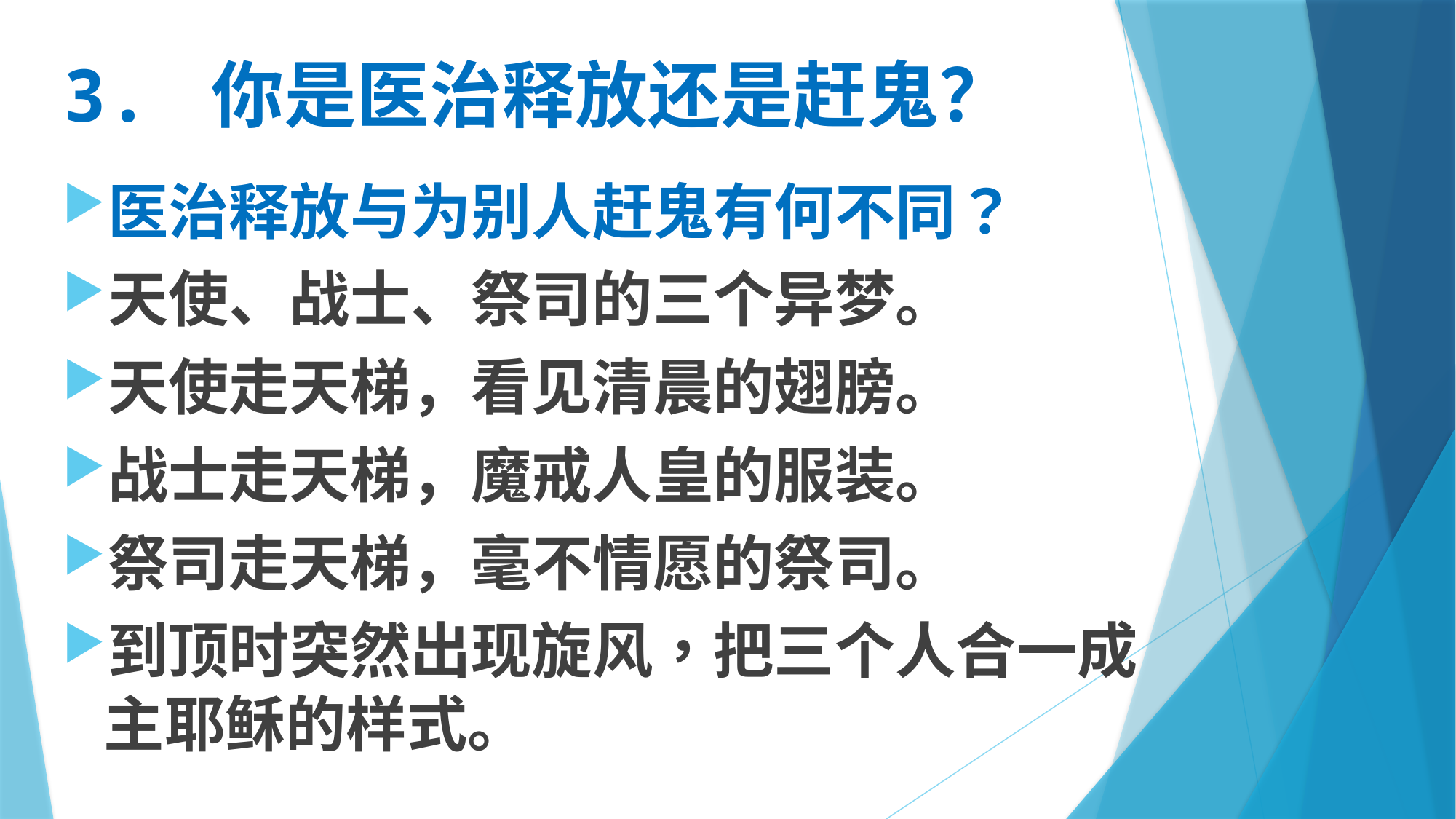

# 3. 你是医治释放还是赶鬼？
医治释放与为别人赶鬼有何不同？
天使、战士、祭司的三个异梦。
天使走天梯，看见清晨的翅膀。
战士走天梯，魔戒人皇的服装。
祭司走天梯，毫不情愿的祭司。
到顶时突然出现旋风，把三个人合一成主耶稣的样式。